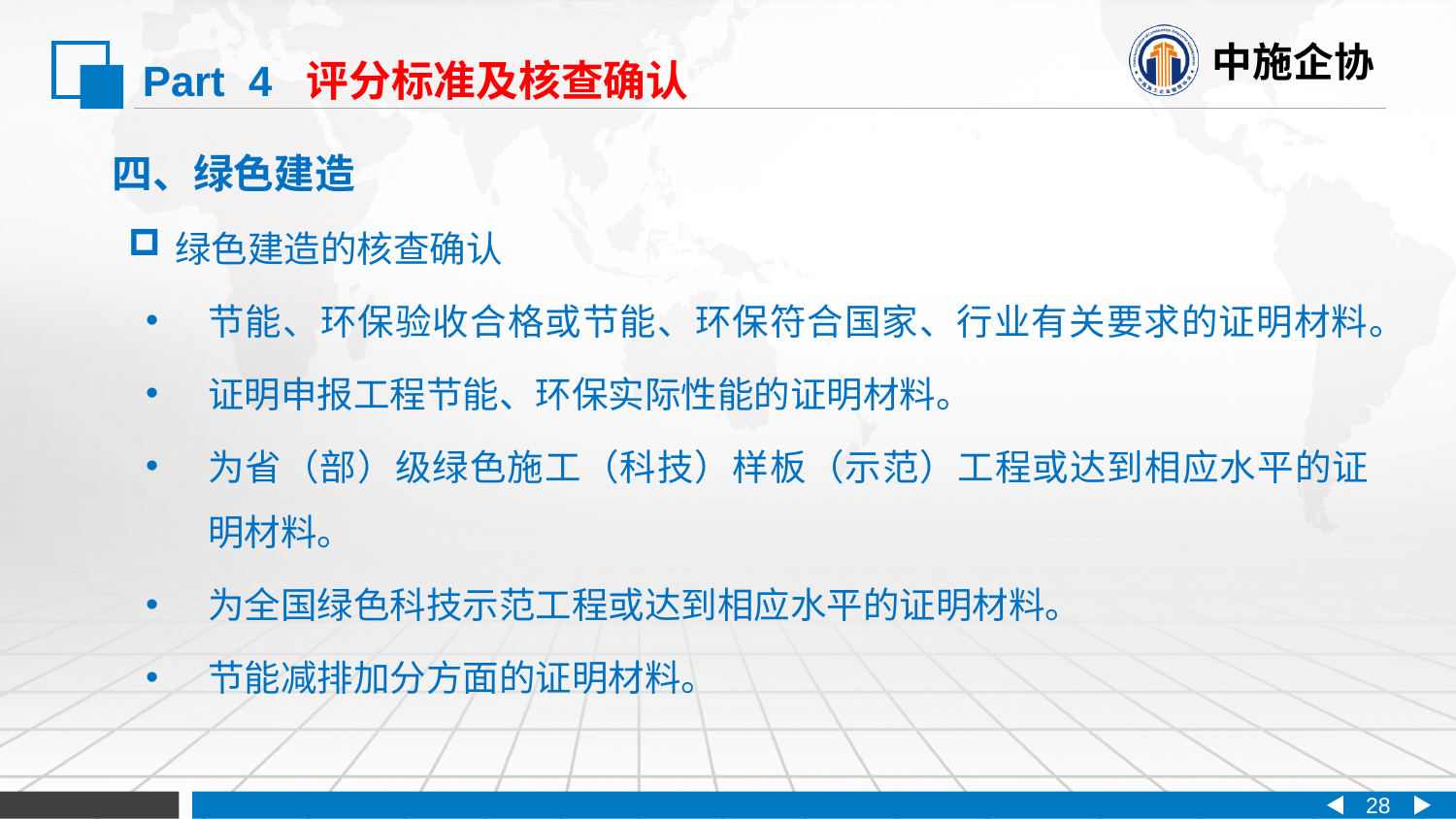

Part  4  评分标准及核查确认
  四、绿色建造
绿色建造的核查确认
节能、环保验收合格或节能、环保符合国家、行业有关要求的证明材料。
证明申报工程节能、环保实际性能的证明材料。
为省（部）级绿色施工（科技）样板（示范）工程或达到相应水平的证明材料。
为全国绿色科技示范工程或达到相应水平的证明材料。
节能减排加分方面的证明材料。